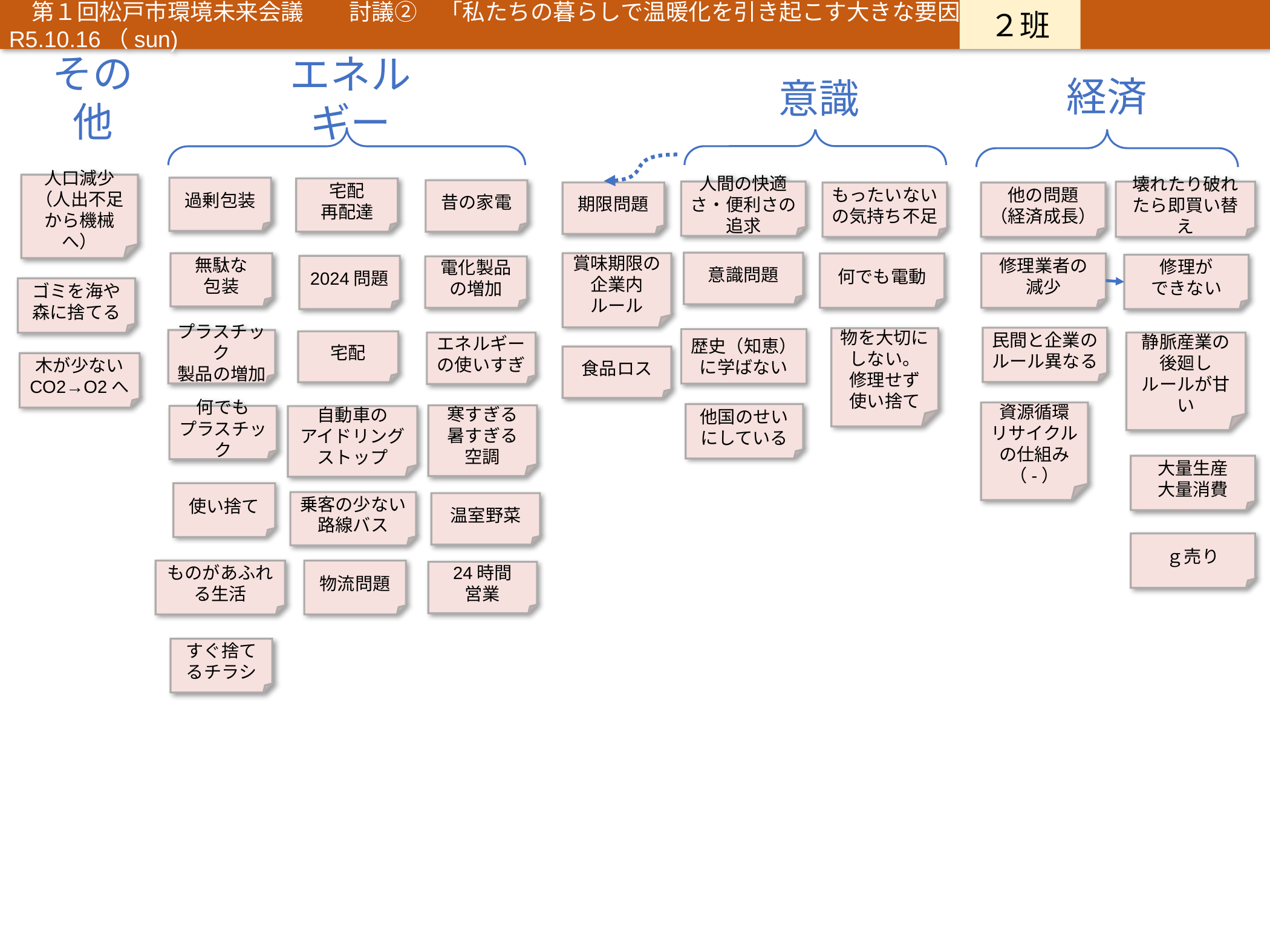

第１回松戸市環境未来会議　　討議②　「私たちの暮らしで温暖化を引き起こす大きな要因はなにか？     　　　　　  R5.10.16（sun)
２班

経済
その他
エネルギー
意識
人口減少
（人出不足
から機械へ）
過剰包装
宅配
再配達
昔の家電
人間の快適さ・便利さの追求
壊れたり破れたら即買い替え
期限問題
もったいないの気持ち不足
他の問題
（経済成長）
意識問題
賞味期限の企業内
ルール
無駄な
包装
何でも電動
修理業者の
減少
修理が
できない
2024問題
電化製品の増加
ゴミを海や
森に捨てる
民間と企業のルール異なる
物を大切にしない。
修理せず
使い捨て
歴史（知恵）に学ばない
プラスチック
製品の増加
宅配
エネルギーの使いすぎ
静脈産業の後廻し
ルールが甘い
食品ロス
木が少ない
CO2→O2へ
資源循環
リサイクルの仕組み
（-）
他国のせいにしている
寒すぎる
暑すぎる
空調
何でも
プラスチック
自動車の
アイドリング
ストップ
大量生産
大量消費
使い捨て
乗客の少ない路線バス
温室野菜
ｇ売り
物流問題
ものがあふれる生活
24時間
営業
すぐ捨てるチラシ